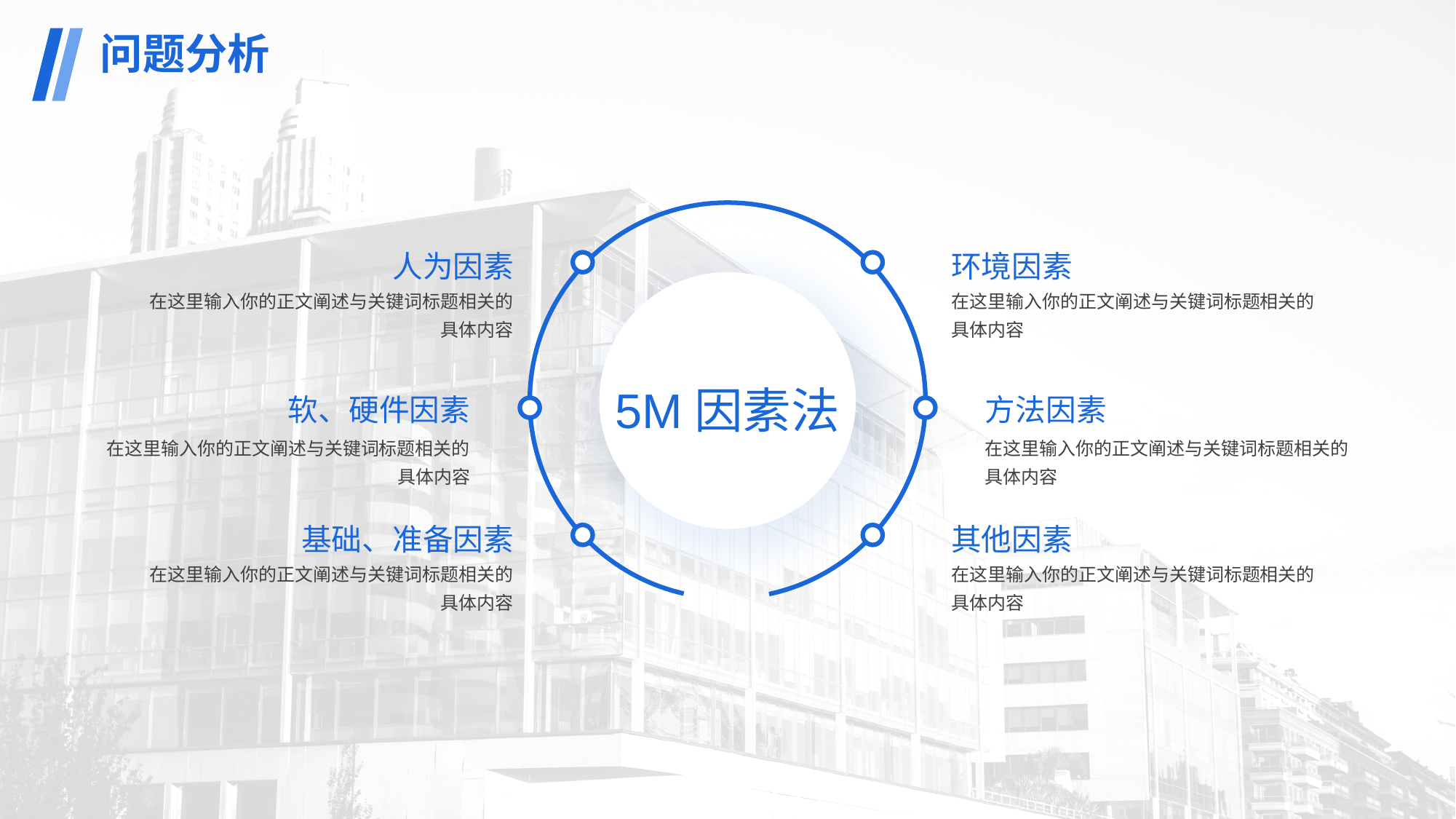

问题分析

人为因素
环境因素

在这里输入你的正文阐述与关键词标题相关的具体内容
在这里输入你的正文阐述与关键词标题相关的具体内容
5M因素法
软、硬件因素
方法因素

在这里输入你的正文阐述与关键词标题相关的具体内容
在这里输入你的正文阐述与关键词标题相关的具体内容
基础、准备因素
其他因素

在这里输入你的正文阐述与关键词标题相关的具体内容
在这里输入你的正文阐述与关键词标题相关的具体内容